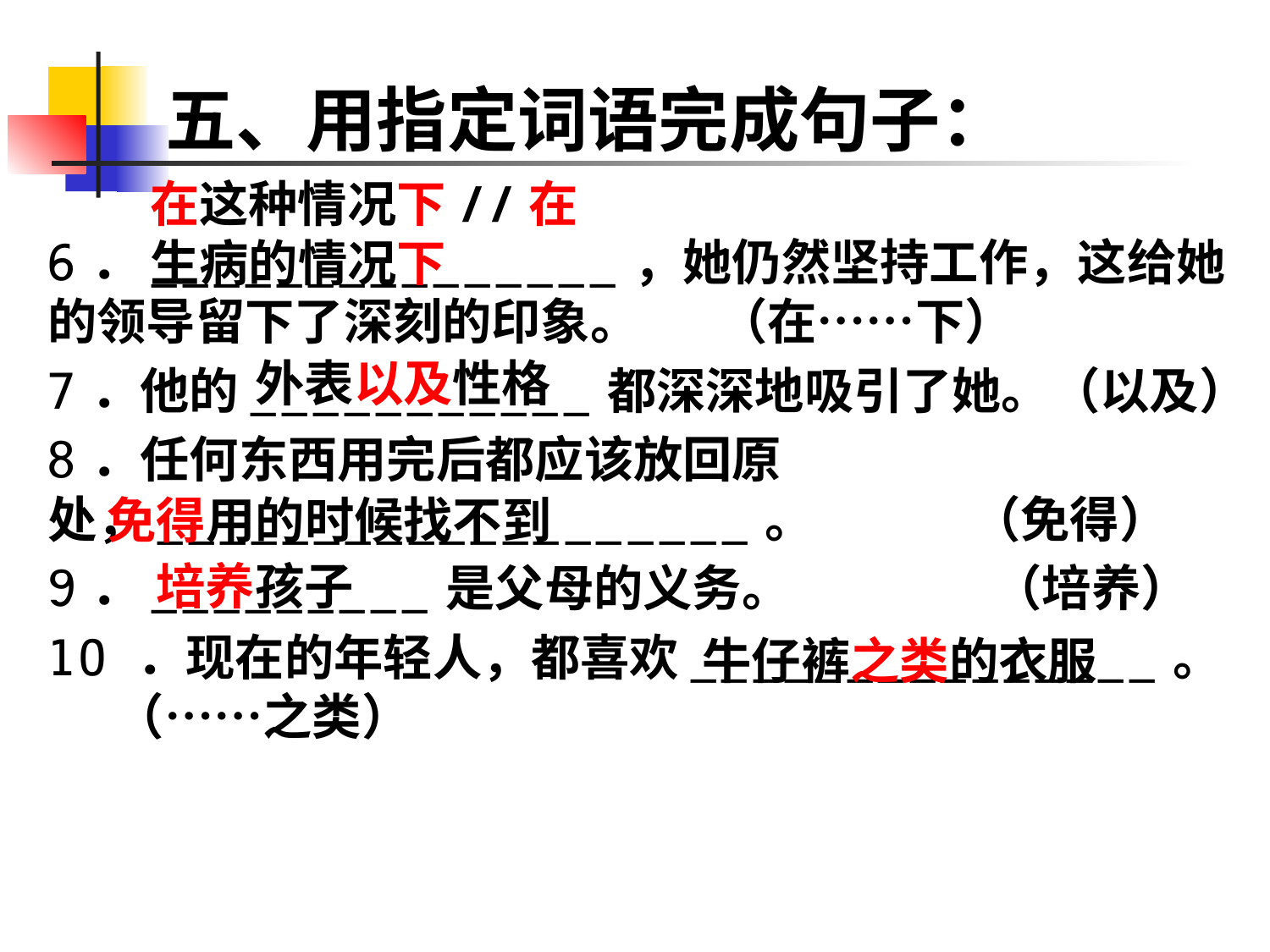

# 五、用指定词语完成句子：
在这种情况下//在生病的情况下
6．_______________，她仍然坚持工作，这给她的领导留下了深刻的印象。       （在……下）
7．他的___________都深深地吸引了她。（以及）
8．任何东西用完后都应该放回原处，___________________。              （免得）
9．_________是父母的义务。                  （培养）
10 ．现在的年轻人，都喜欢_______________。          （……之类）
外表以及性格
免得用的时候找不到
培养孩子
牛仔裤之类的衣服